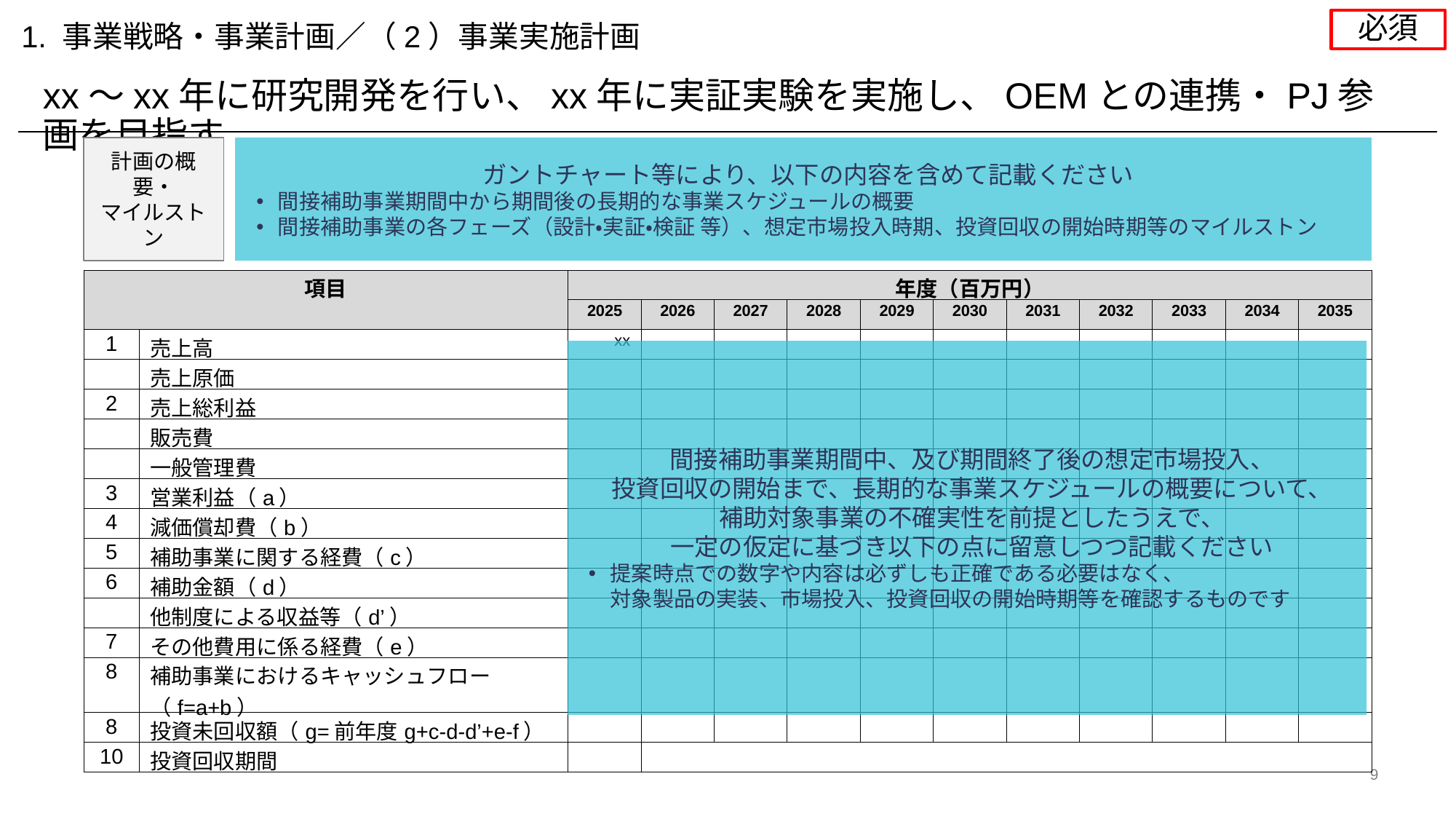

必須
1. 事業戦略・事業計画／（2）事業実施計画
xx～xx年に研究開発を行い、xx年に実証実験を実施し、OEMとの連携・PJ参画を目指す
計画の概要・
マイルストン
ガントチャート等により、以下の内容を含めて記載ください
間接補助事業期間中から期間後の長期的な事業スケジュールの概要
間接補助事業の各フェーズ（設計・実証・検証 等）、想定市場投入時期、投資回収の開始時期等のマイルストン
| 項目 | 対象経費 | 年度（百万円） |  |  |  |  |  |  |  |  |  |  |
| --- | --- | --- | --- | --- | --- | --- | --- | --- | --- | --- | --- | --- |
| 設備名 | 対象経費 | 2025 | 2026 | 2027 | 2028 | 2029 | 2030 | 2031 | 2032 | 2033 | 2034 | 2035 |
| 1 | 売上高 | xx |  |  |  |  |  |  |  |  |  |  |
|  | 売上原価 |  |  |  |  |  |  |  |  |  |  |  |
| 2 | 売上総利益 |  |  |  |  |  |  |  |  |  |  |  |
|  | 販売費 |  |  |  |  |  |  |  |  |  |  |  |
|  | 一般管理費 |  |  |  |  |  |  |  |  |  |  |  |
| 3 | 営業利益（a） |  |  |  |  |  |  |  |  |  |  |  |
| 4 | 減価償却費（b） |  |  |  |  |  |  |  |  |  |  |  |
| 5 | 補助事業に関する経費（c） |  |  |  |  |  |  |  |  |  |  |  |
| 6 | 補助金額（d） |  |  |  |  |  |  |  |  |  |  |  |
|  | 他制度による収益等（d’） |  |  |  |  |  |  |  |  |  |  |  |
| 7 | その他費用に係る経費（e） |  |  |  |  |  |  |  |  |  |  |  |
| 8 | 補助事業におけるキャッシュフロー（f=a+b） |  |  |  |  |  |  |  |  |  |  |  |
| 8 | 投資未回収額（g=前年度g+c-d-d’+e-f） |  |  |  |  |  |  |  |  |  |  |  |
| 10 | 投資回収期間 |  |  |  |  |  |  |  |  |  |  |  |
間接補助事業期間中、及び期間終了後の想定市場投入、
投資回収の開始まで、長期的な事業スケジュールの概要について、
補助対象事業の不確実性を前提としたうえで、
一定の仮定に基づき以下の点に留意しつつ記載ください
提案時点での数字や内容は必ずしも正確である必要はなく、
対象製品の実装、市場投入、投資回収の開始時期等を確認するものです